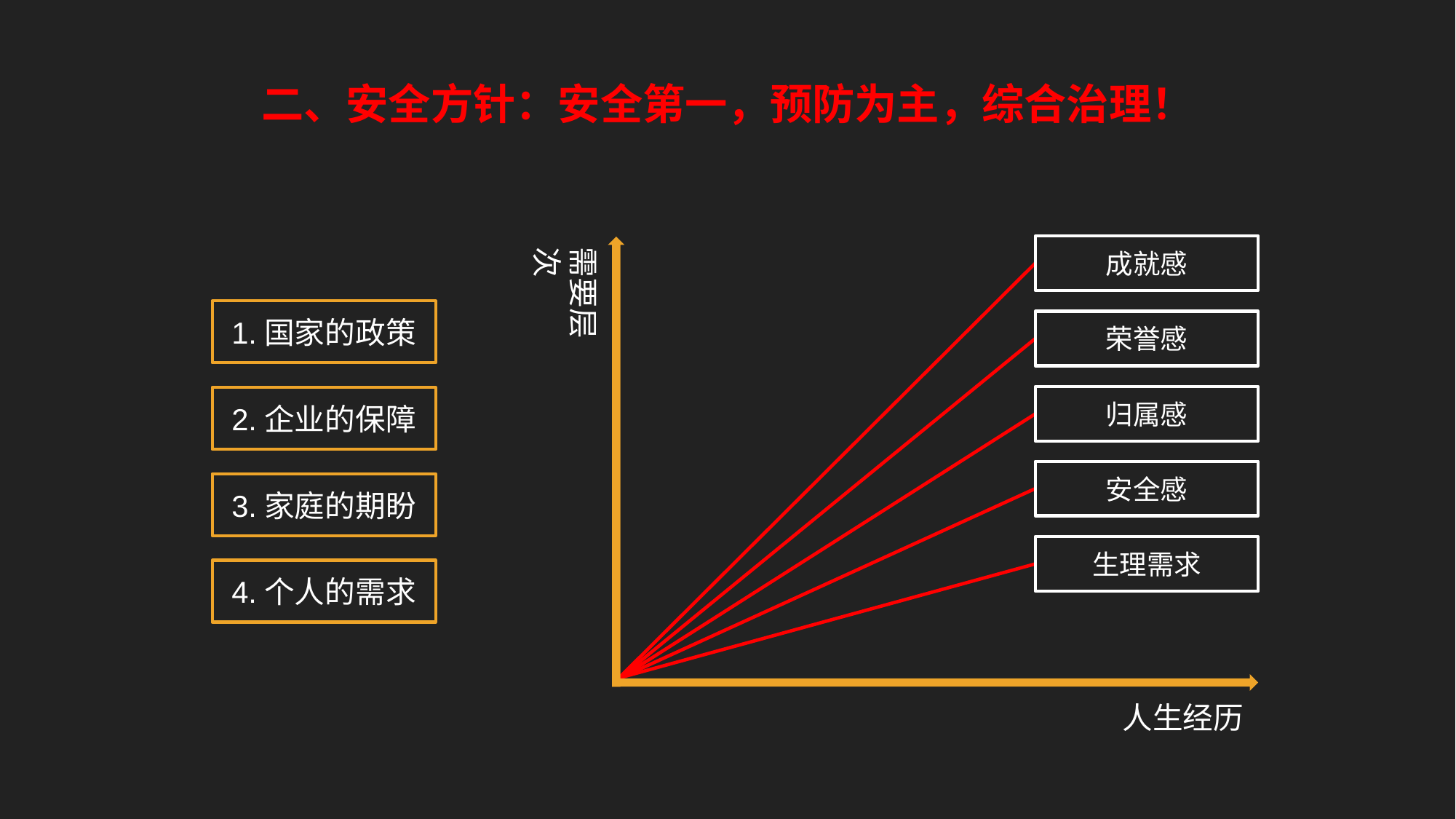

二、安全方针：安全第一，预防为主，综合治理！
成就感
需要层次

1.国家的政策
荣誉感
归属感
2.企业的保障
安全感
3.家庭的期盼
生理需求
4.个人的需求
人生经历